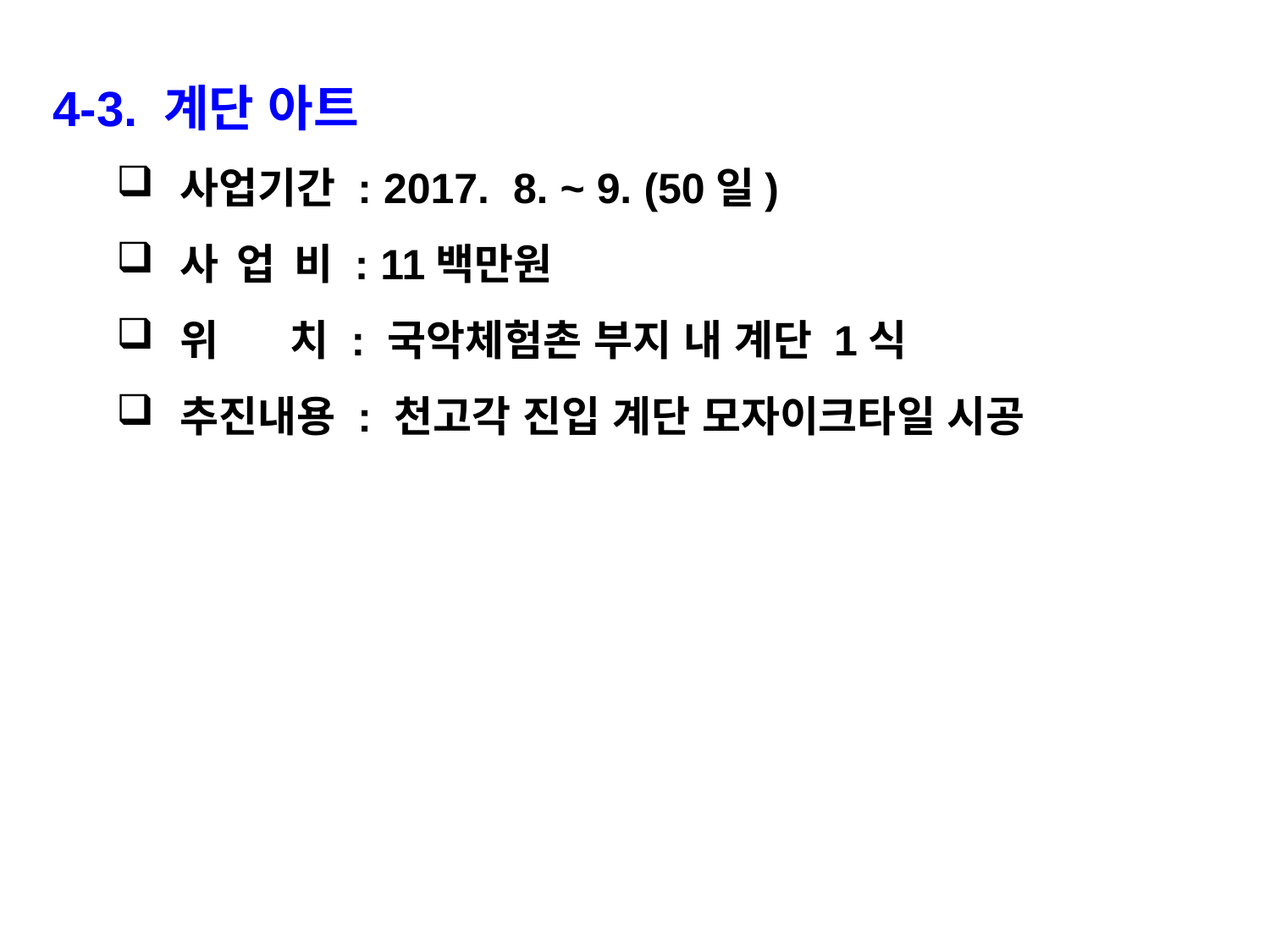

4-3. 계단 아트
사업기간 : 2017.  8. ~ 9. (50일)
사 업 비 : 11백만원
위      치 : 국악체험촌 부지 내 계단 1식
추진내용 : 천고각 진입 계단 모자이크타일 시공